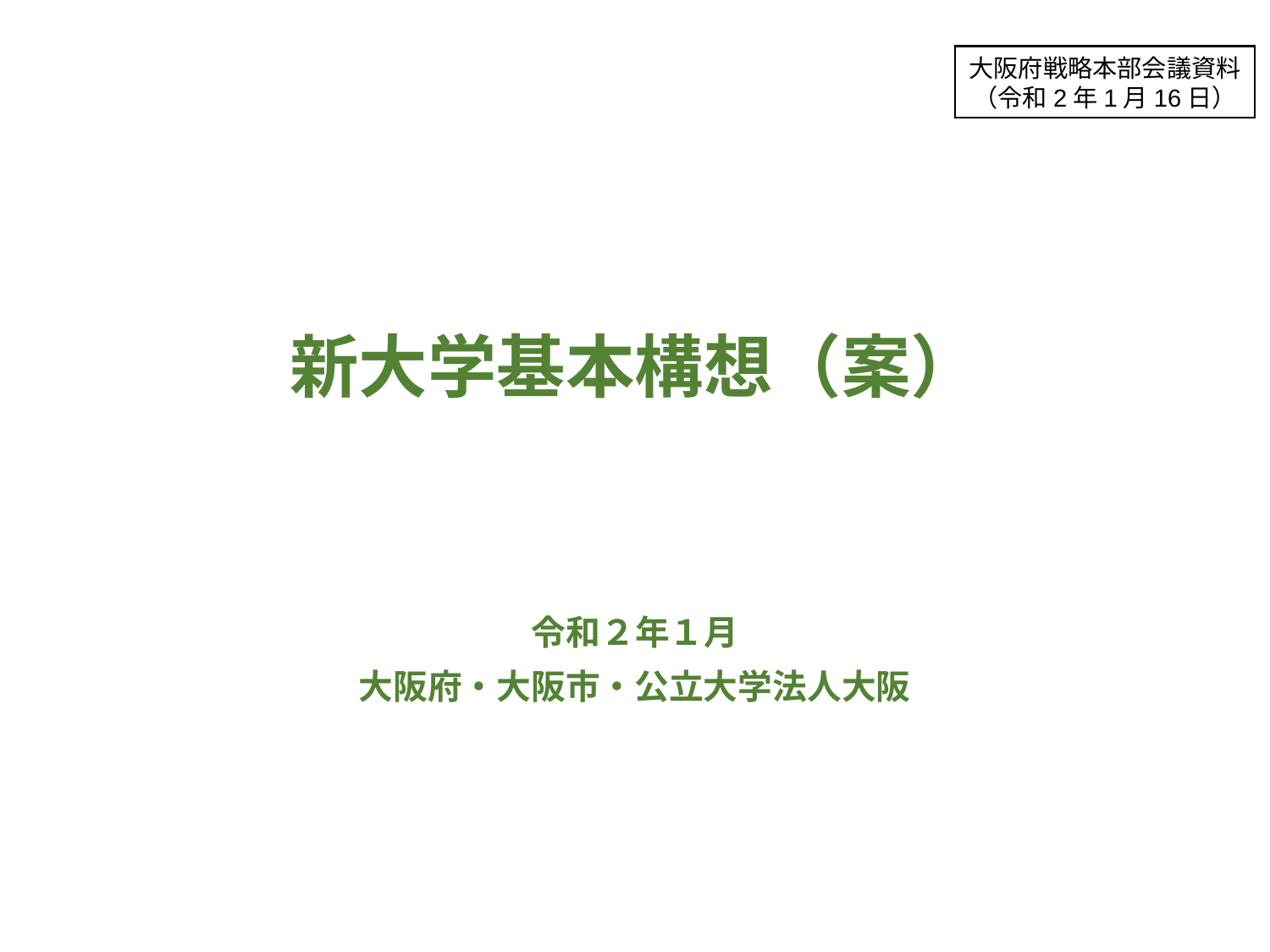

大阪府戦略本部会議資料
（令和2年1月16日）
新大学基本構想（案）

令和２年１月
大阪府・大阪市・公立大学法人大阪